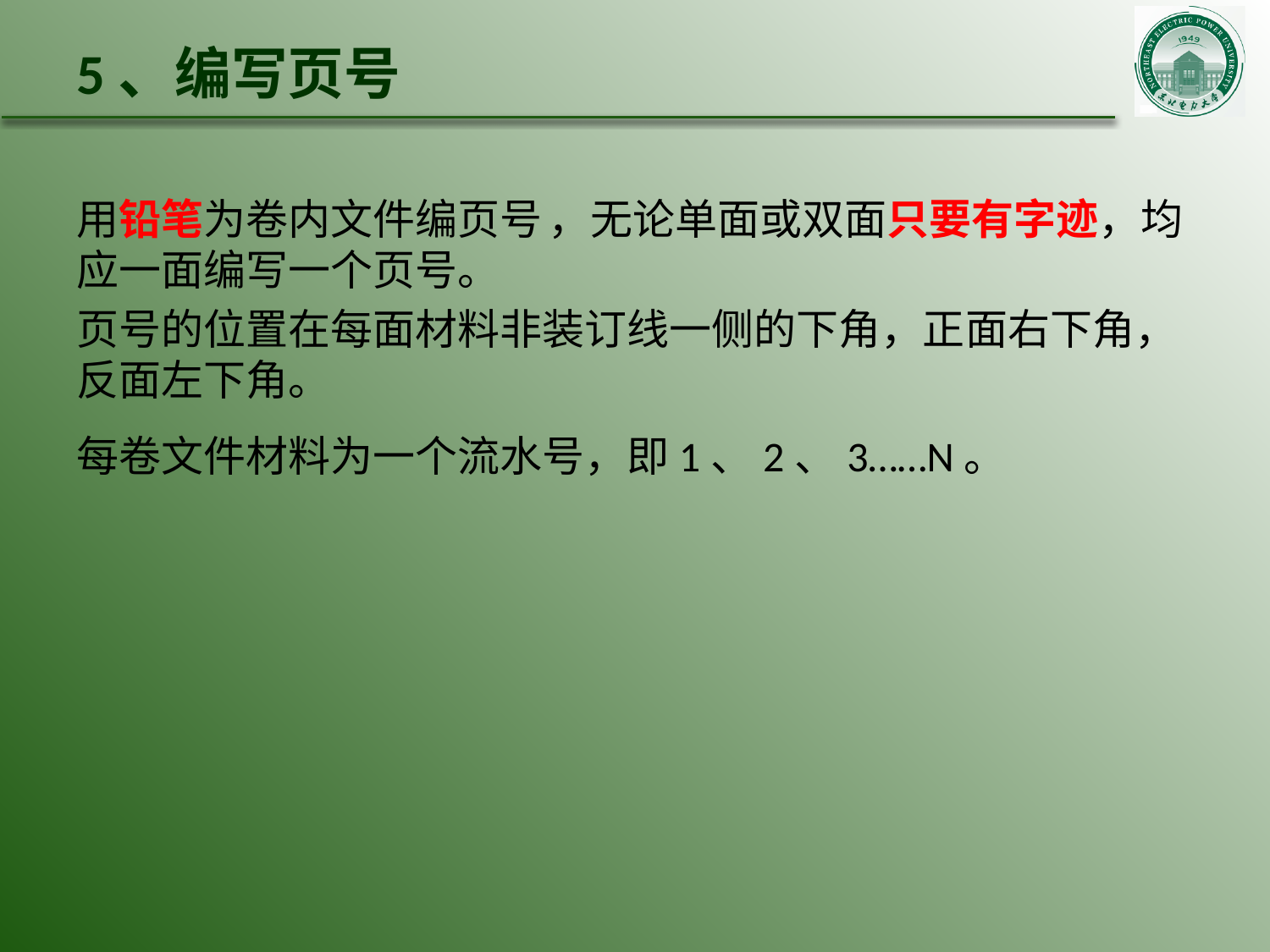

# 5、编写页号
用铅笔为卷内文件编页号 ，无论单面或双面只要有字迹，均应一面编写一个页号。
页号的位置在每面材料非装订线一侧的下角，正面右下角，反面左下角。
每卷文件材料为一个流水号，即1、2、3……N。